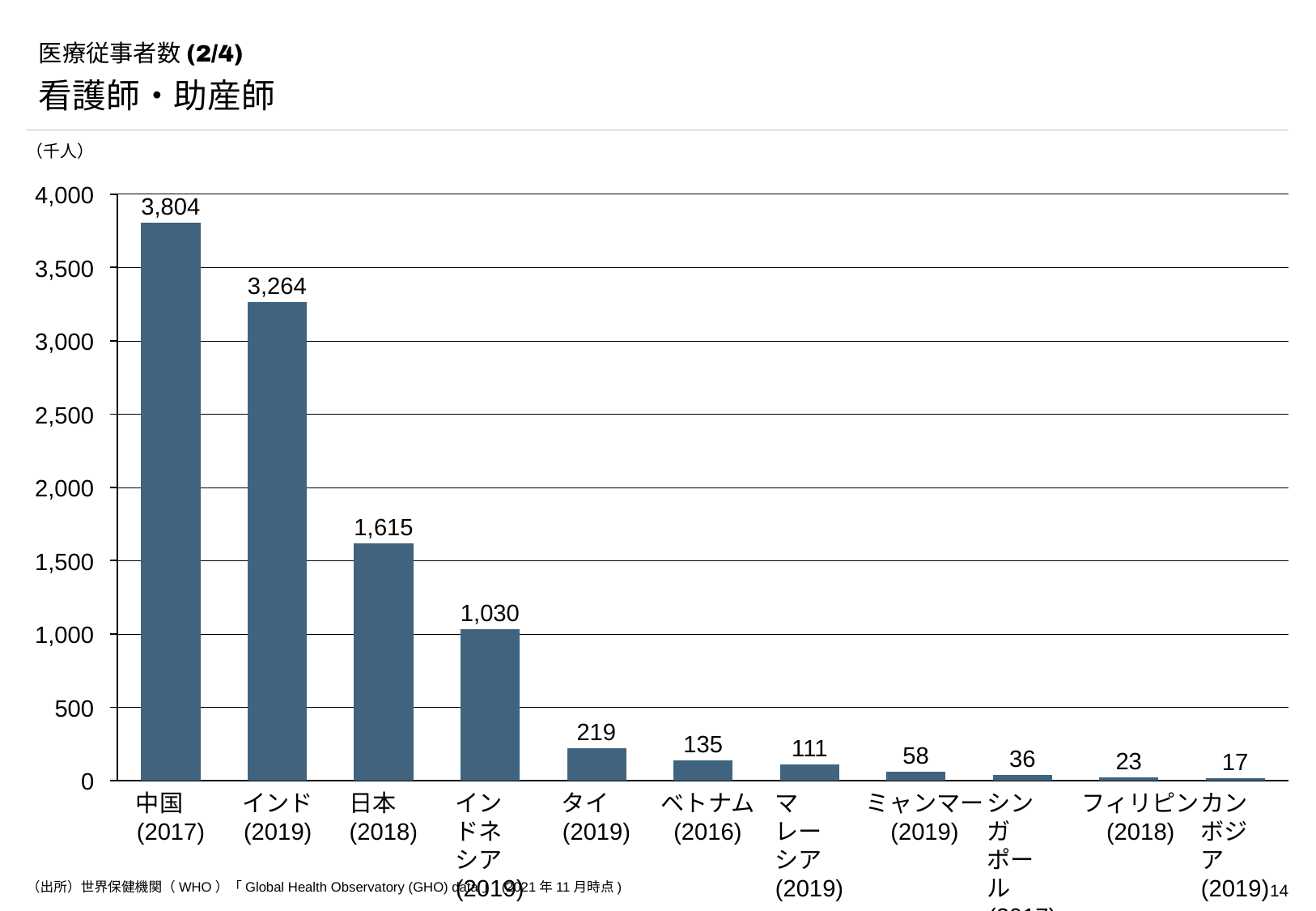

# 医療従事者数(2/4)
看護師・助産師
（千人）
4,000

### Chart

| Category |  |
|---|---|
3,804
3,500
3,264
3,000
2,500
2,000
1,615
1,500
1,030
1,000
500
219
135
111
58
36
23
17
0
中国
(2017)
インド
(2019)
日本
(2018)
タイ
(2019)
ベトナム
(2016)
ミャンマー
(2019)
インドネシア
(2019)
マレーシア
(2019)
シンガポール
(2017)
フィリピン
(2018)
カンボジア
(2019)
（出所）世界保健機関（WHO）「Global Health Observatory (GHO) data」 (2021年11月時点)